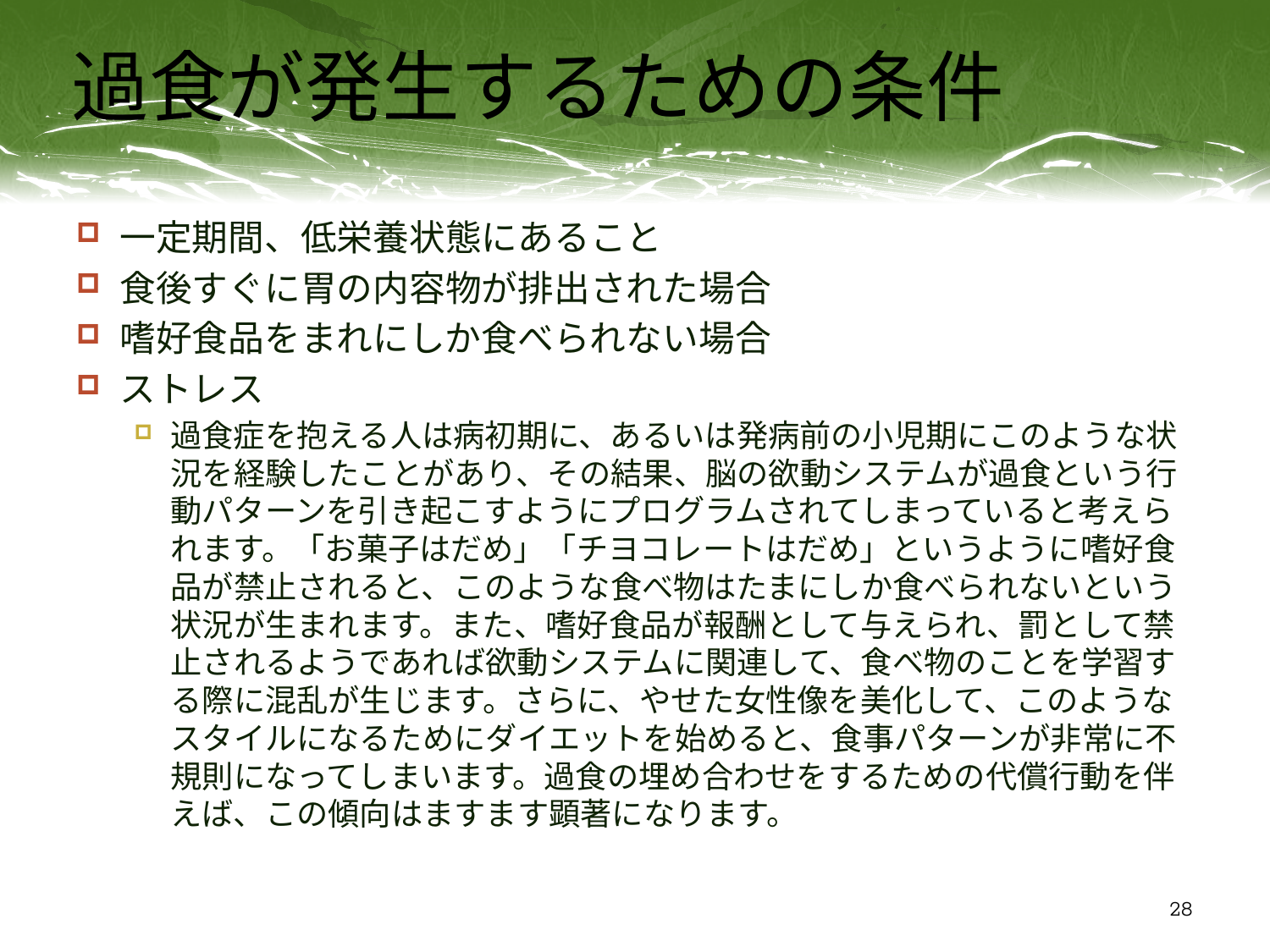

# 過食が発生するための条件
一定期間、低栄養状態にあること
食後すぐに胃の内容物が排出された場合
嗜好食品をまれにしか食べられない場合
ストレス
過食症を抱える人は病初期に、あるいは発病前の小児期にこのような状況を経験したことがあり、その結果、脳の欲動システムが過食という行動パターンを引き起こすようにプログラムされてしまっていると考えられます。「お菓子はだめ」「チヨコレートはだめ」というように嗜好食品が禁止されると、このような食べ物はたまにしか食べられないという状況が生まれます。また、嗜好食品が報酬として与えられ、罰として禁止されるようであれば欲動システムに関連して、食べ物のことを学習する際に混乱が生じます。さらに、やせた女性像を美化して、このようなスタイルになるためにダイエットを始めると、食事パターンが非常に不規則になってしまいます。過食の埋め合わせをするための代償行動を伴えば、この傾向はますます顕著になります。

28